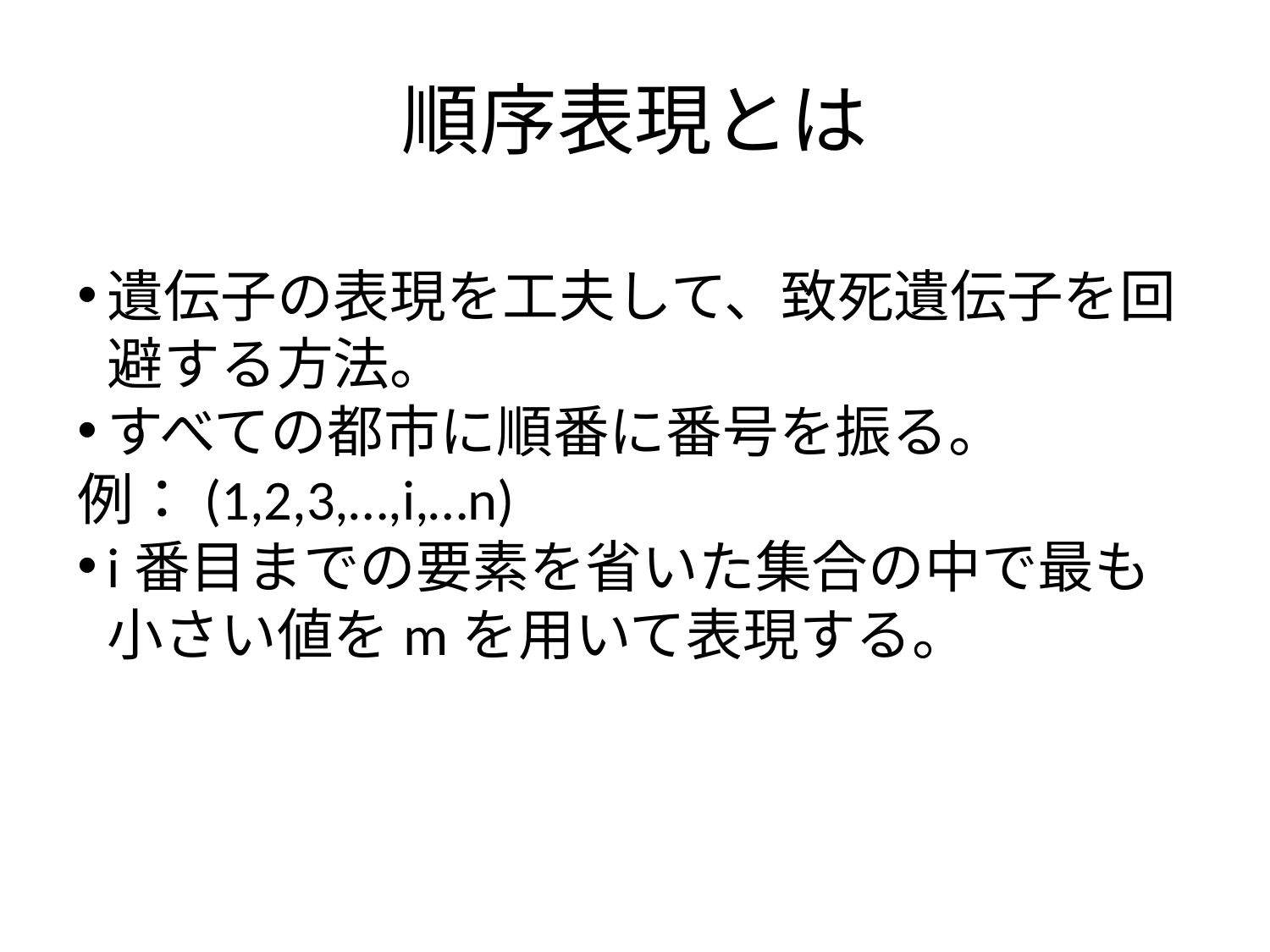

順序表現とは

遺伝子の表現を工夫して、致死遺伝子を回避する方法。
すべての都市に順番に番号を振る。
例：(1,2,3,…,i,…n)
i番目までの要素を省いた集合の中で最も小さい値をmを用いて表現する。